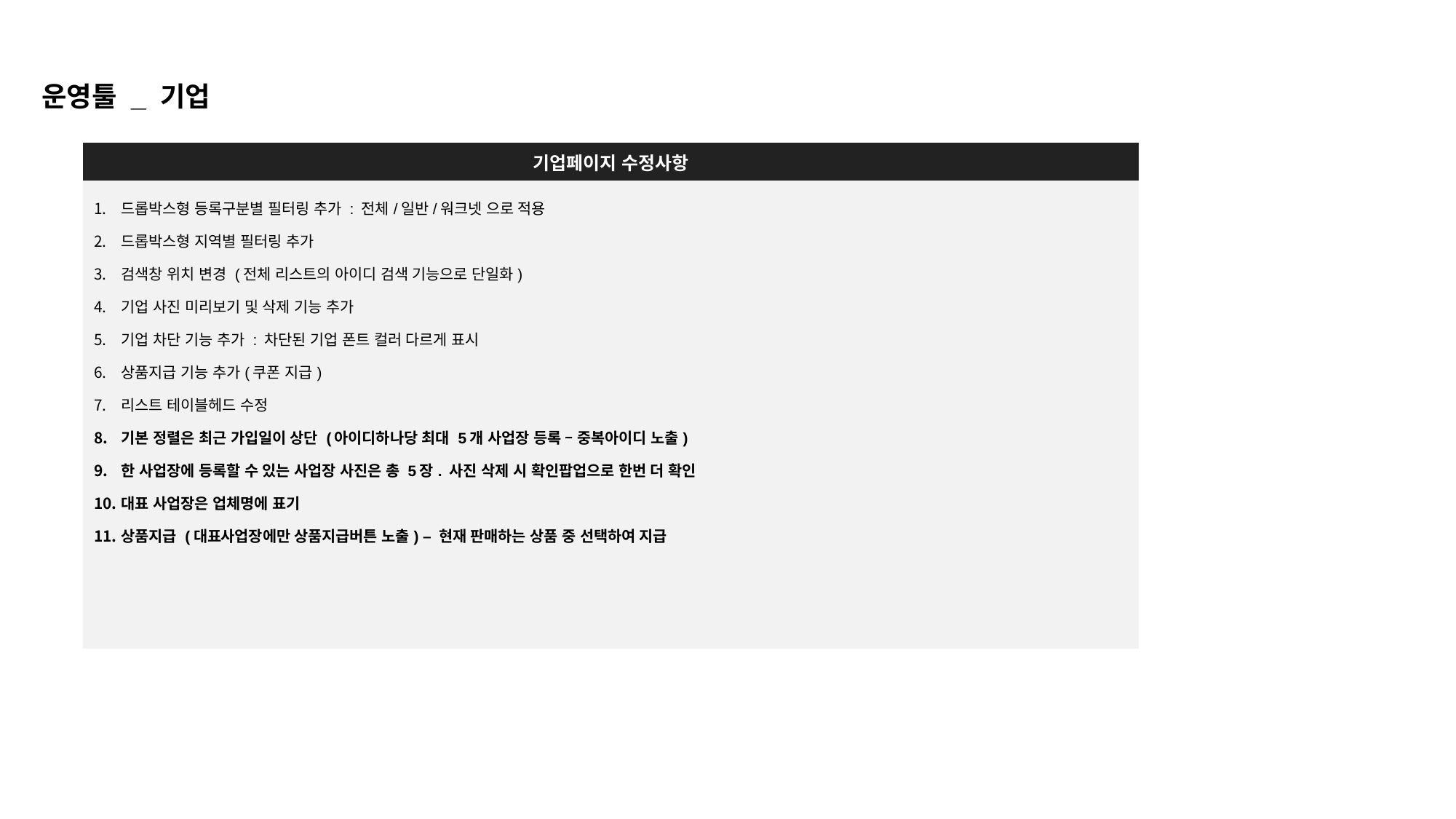

운영툴 _ 기업
| 기업페이지 수정사항 |
| --- |
| 드롭박스형 등록구분별 필터링 추가 : 전체/일반/워크넷 으로 적용 드롭박스형 지역별 필터링 추가 검색창 위치 변경 (전체 리스트의 아이디 검색 기능으로 단일화) 기업 사진 미리보기 및 삭제 기능 추가 기업 차단 기능 추가 : 차단된 기업 폰트 컬러 다르게 표시 상품지급 기능 추가(쿠폰 지급) 리스트 테이블헤드 수정 기본 정렬은 최근 가입일이 상단 (아이디하나당 최대 5개 사업장 등록 – 중복아이디 노출) 한 사업장에 등록할 수 있는 사업장 사진은 총 5장. 사진 삭제 시 확인팝업으로 한번 더 확인 대표 사업장은 업체명에 표기 상품지급 (대표사업장에만 상품지급버튼 노출) – 현재 판매하는 상품 중 선택하여 지급 |